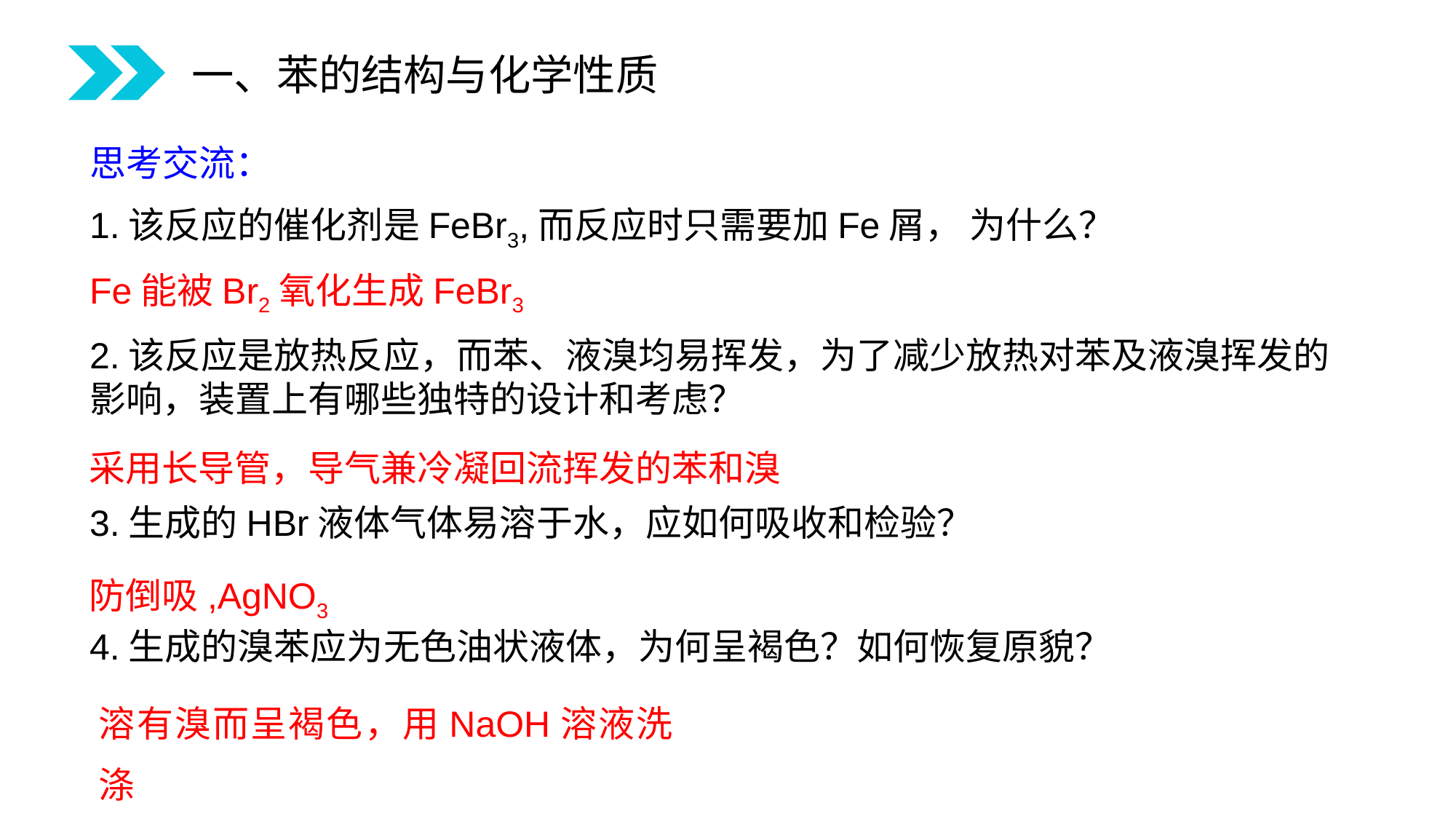

一、苯的结构与化学性质
思考交流：
1.该反应的催化剂是FeBr3,而反应时只需要加Fe屑， 为什么？

2.该反应是放热反应，而苯、液溴均易挥发，为了减少放热对苯及液溴挥发的影响，装置上有哪些独特的设计和考虑？

3.生成的HBr液体气体易溶于水，应如何吸收和检验？

4.生成的溴苯应为无色油状液体，为何呈褐色？如何恢复原貌？
Fe能被Br2氧化生成FeBr3
采用长导管，导气兼冷凝回流挥发的苯和溴
防倒吸,AgNO3
溶有溴而呈褐色，用NaOH溶液洗涤